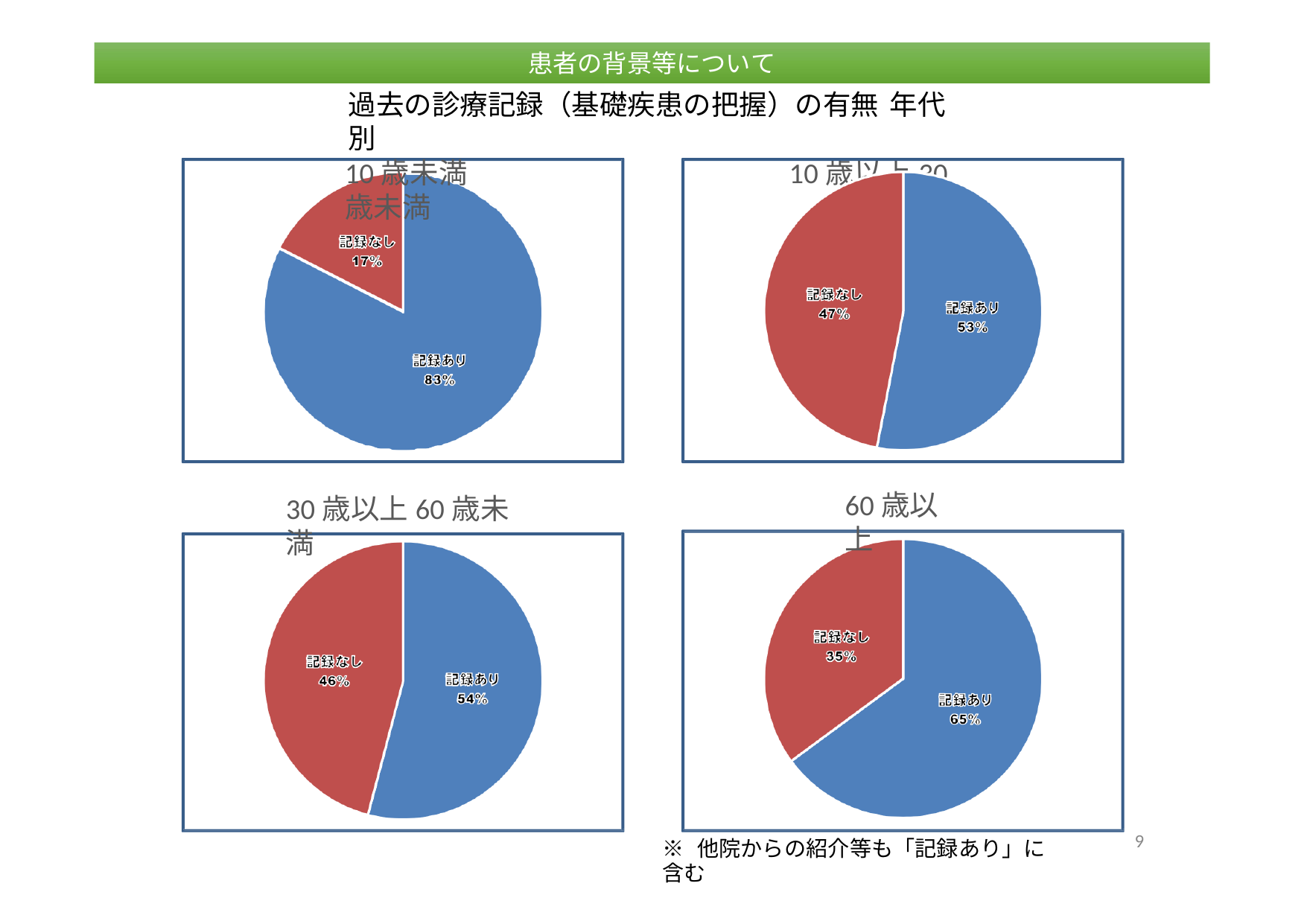

患者の背景等について
過去の診療記録（基礎疾患の把握）の有無 年代別
10歳未満	10歳以上30歳未満

患者の背景等について

60歳以上
30歳以上60歳未満

9
※ 他院からの紹介等も「記録あり」に含む